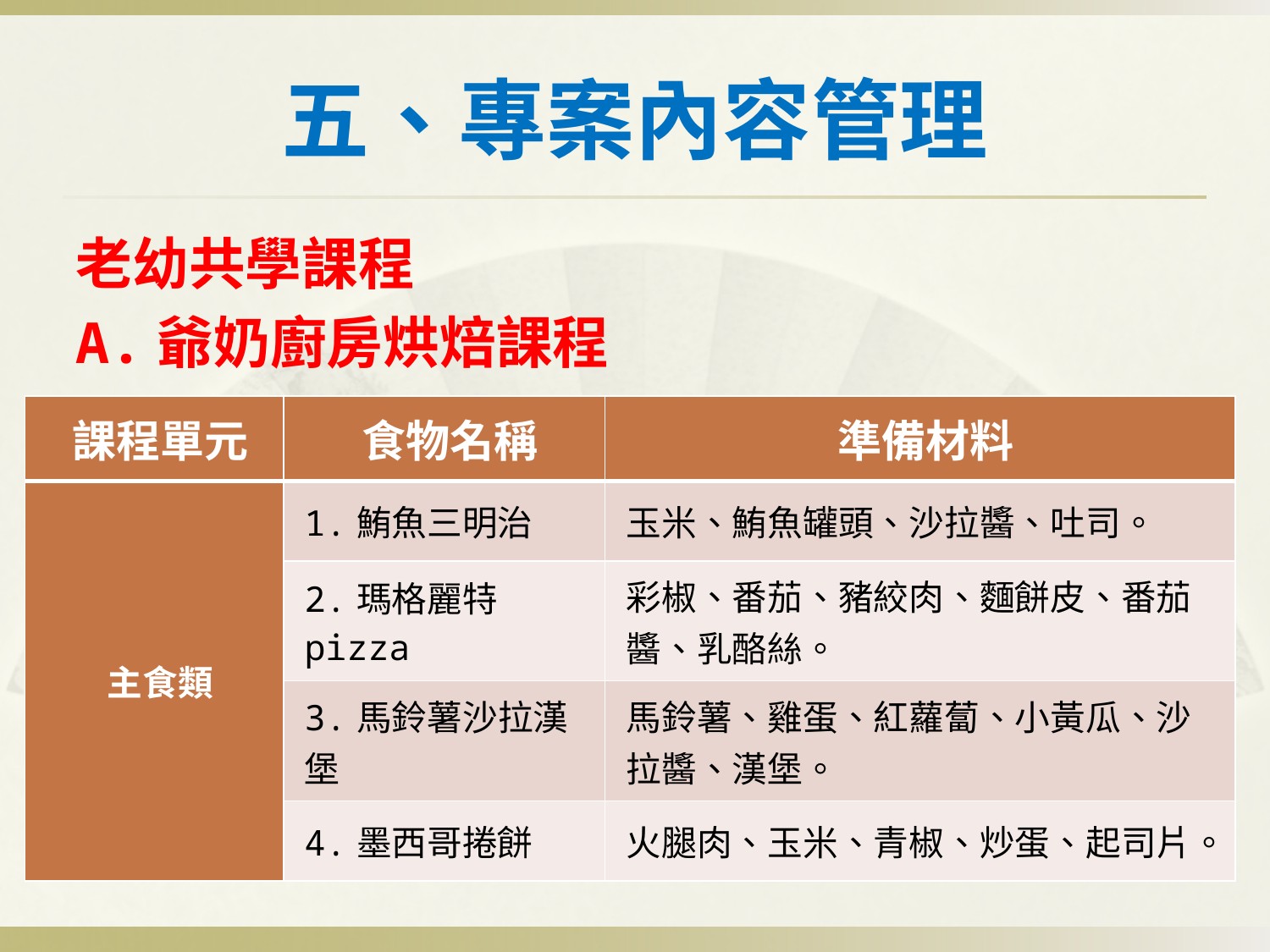

# 五、專案內容管理
老幼共學課程
A.爺奶廚房烘焙課程
| 課程單元 | 食物名稱 | 準備材料 |
| --- | --- | --- |
| 主食類 | 1.鮪魚三明治 | 玉米、鮪魚罐頭、沙拉醬、吐司。 |
|  | 2.瑪格麗特pizza | 彩椒、番茄、豬絞肉、麵餅皮、番茄醬、乳酪絲。 |
|  | 3.馬鈴薯沙拉漢堡 | 馬鈴薯、雞蛋、紅蘿蔔、小黃瓜、沙拉醬、漢堡。 |
|  | 4.墨西哥捲餅 | 火腿肉、玉米、青椒、炒蛋、起司片。 |